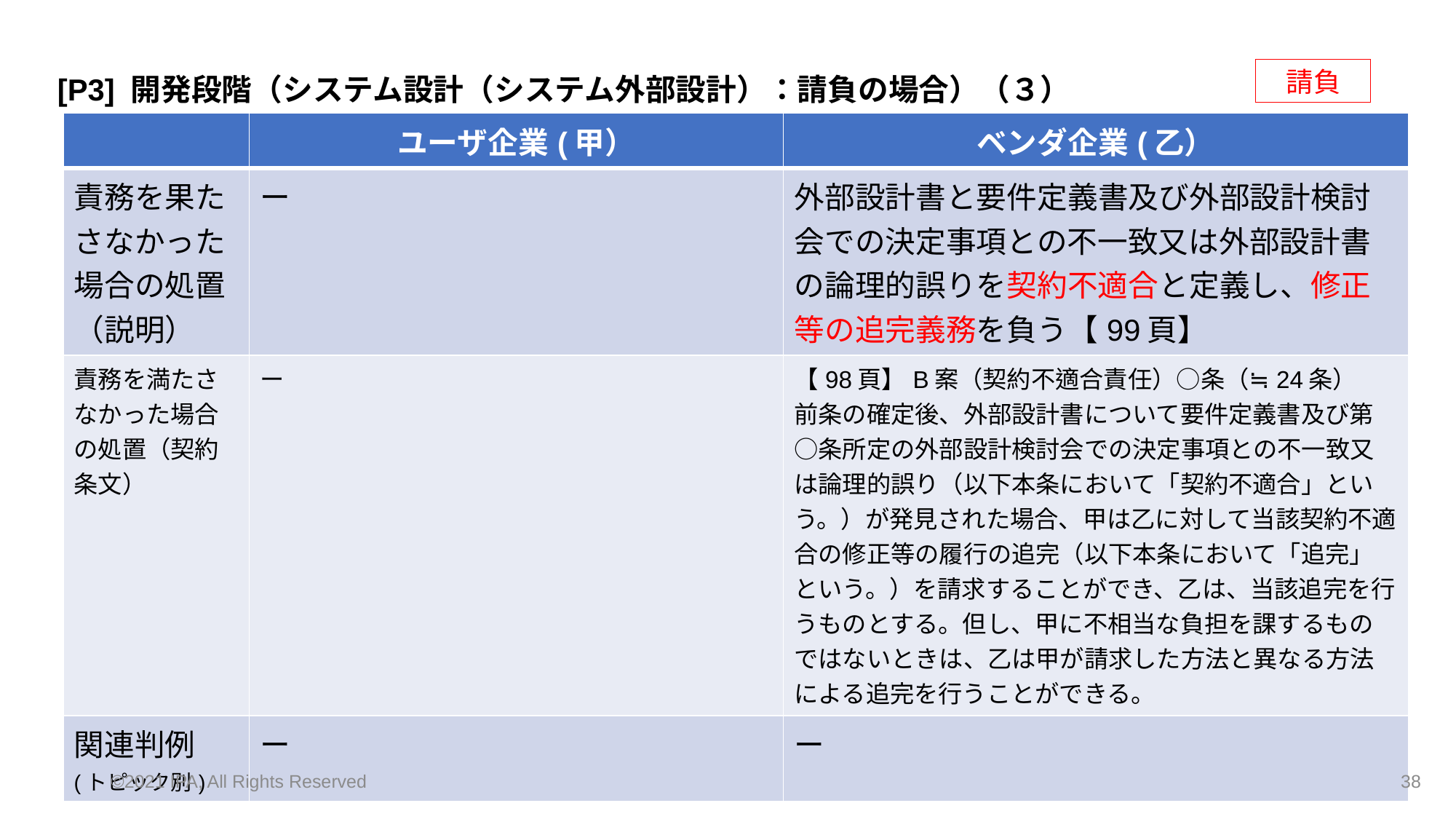

請負
[P3] 開発段階（システム設計（システム外部設計）：請負の場合）（３）
|  | ユーザ企業(甲） | ベンダ企業(乙） |
| --- | --- | --- |
| 責務を果たさなかった場合の処置（説明） | ー | 外部設計書と要件定義書及び外部設計検討会での決定事項との不一致又は外部設計書の論理的誤りを契約不適合と定義し、修正等の追完義務を負う【99頁】 |
| 責務を満たさなかった場合の処置（契約条文） | ー | 【98頁】B案（契約不適合責任）○条（≒24条） 前条の確定後、外部設計書について要件定義書及び第○条所定の外部設計検討会での決定事項との不一致又は論理的誤り（以下本条において「契約不適合」という。）が発見された場合、甲は乙に対して当該契約不適合の修正等の履行の追完（以下本条において「追完」という。）を請求することができ、乙は、当該追完を行うものとする。但し、甲に不相当な負担を課するものではないときは、乙は甲が請求した方法と異なる方法による追完を行うことができる。 |
| 関連判例 (トピック別) | ー | ー |
©2021 IPA, All Rights Reserved
38